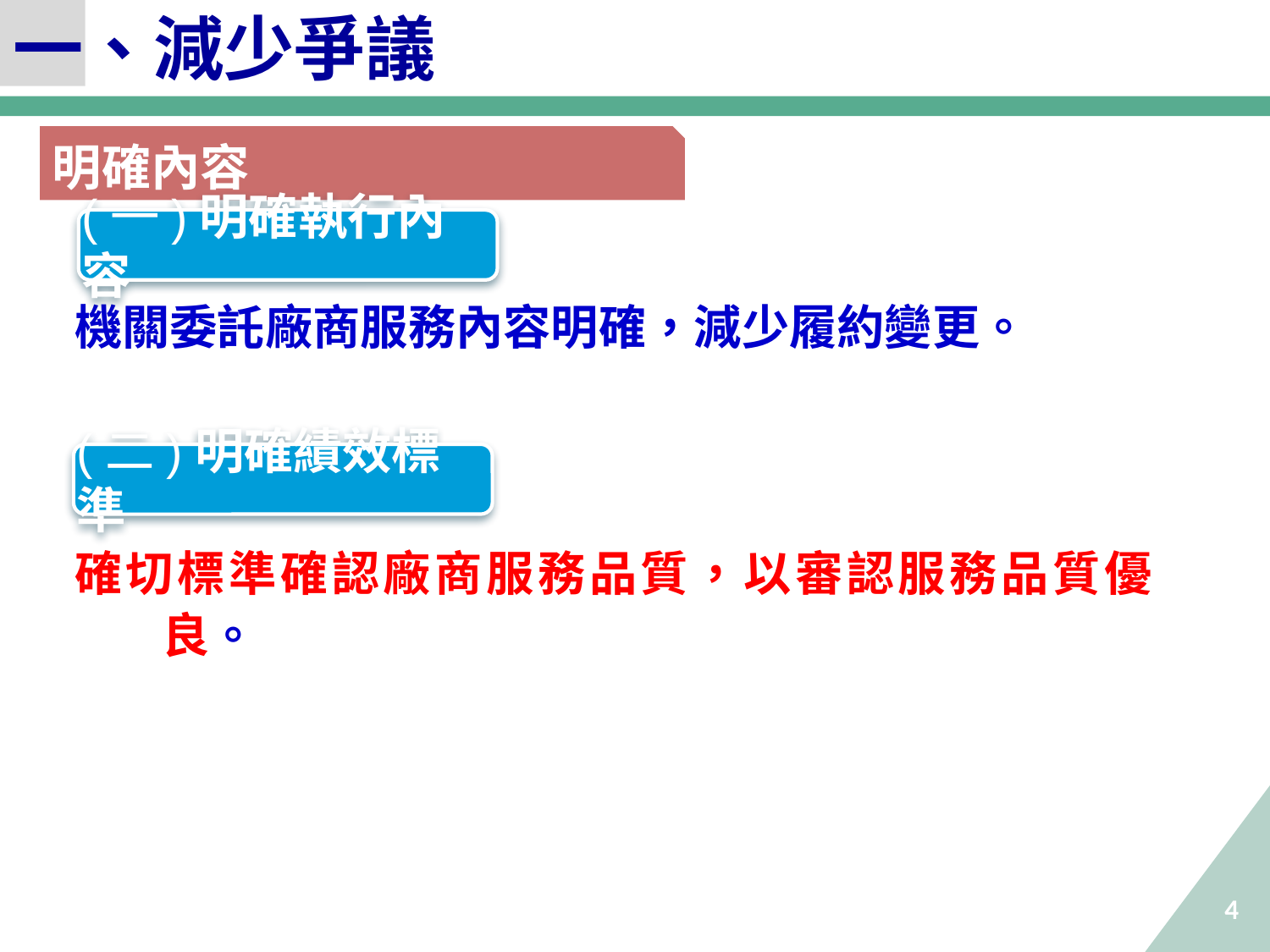

一、減少爭議

明確內容
(一)明確執行內容

機關委託廠商服務內容明確，減少履約變更。

確切標準確認廠商服務品質，以審認服務品質優良。

(二)明確績效標準

4